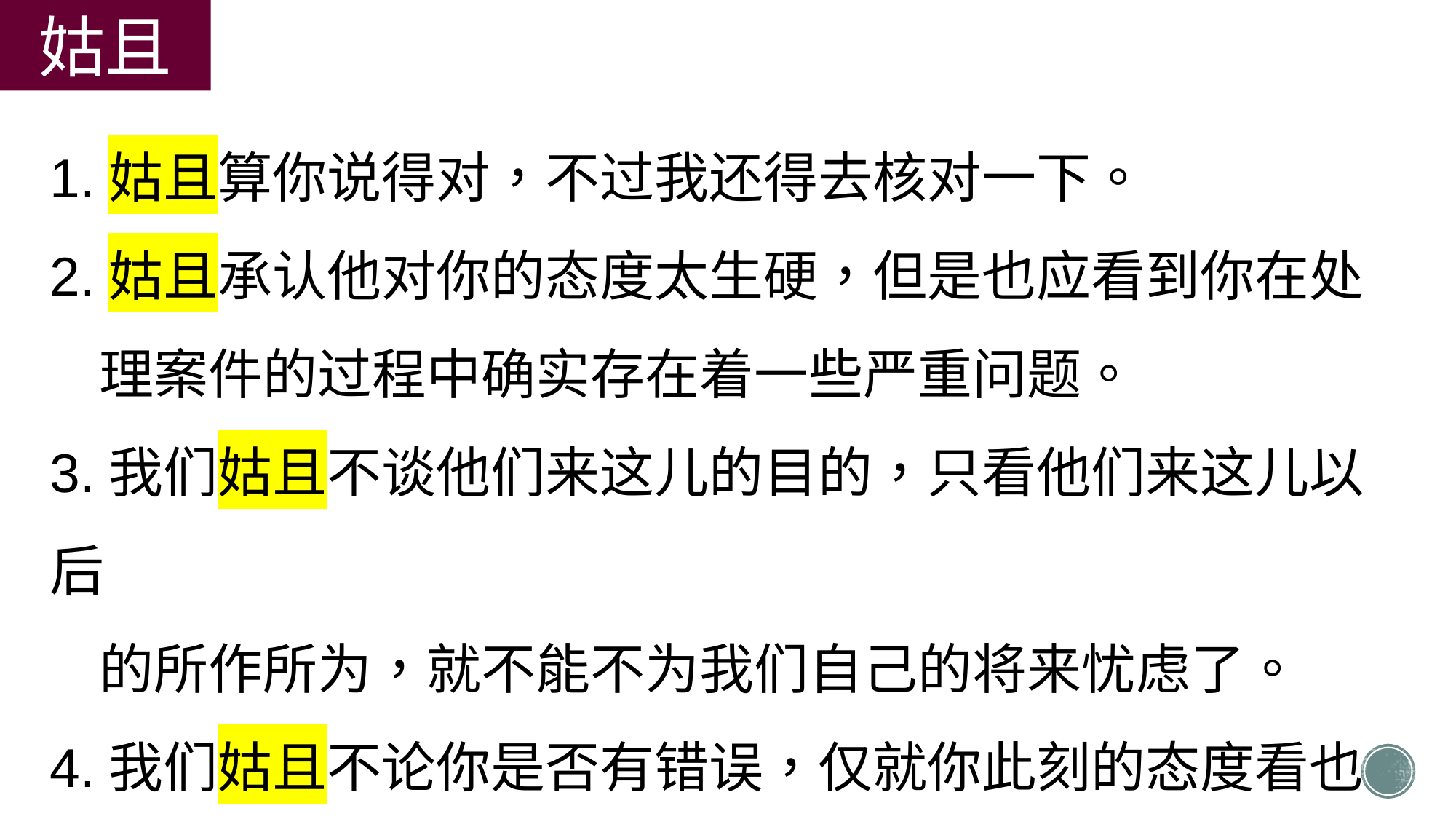

姑且
1.姑且算你说得对，不过我还得去核对一下。
2.姑且承认他对你的态度太生硬，但是也应看到你在处
   理案件的过程中确实存在着一些严重问题。
3.我们姑且不谈他们来这儿的目的，只看他们来这儿以后
   的所作所为，就不能不为我们自己的将来忧虑了。
4.我们姑且不论你是否有错误，仅就你此刻的态度看也是
   有问题的。